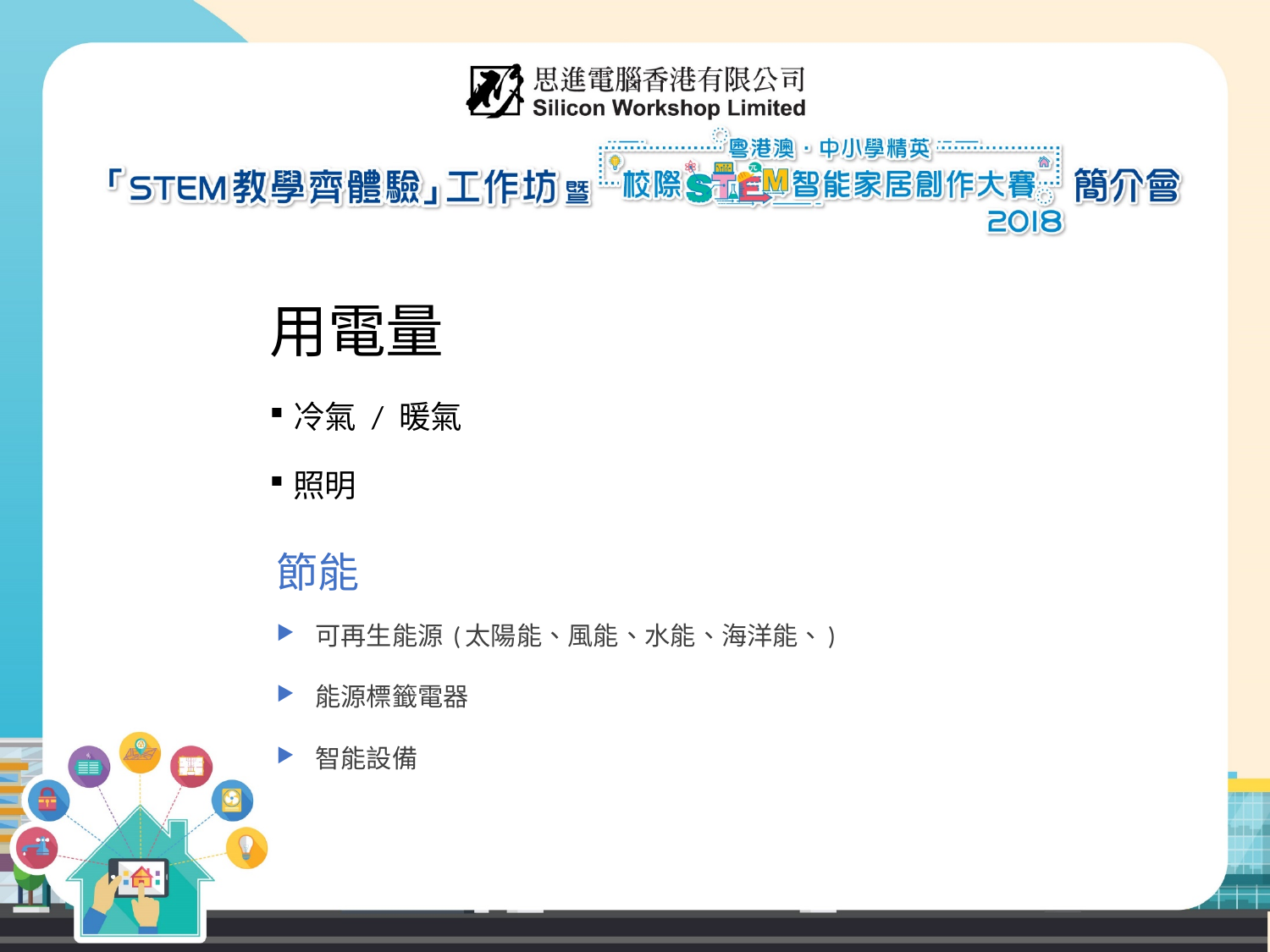

# 用電量
冷氣 / 暖氣

照明
節能
可再生能源 (太陽能、風能、水能、海洋能、)

能源標籤電器

智能設備